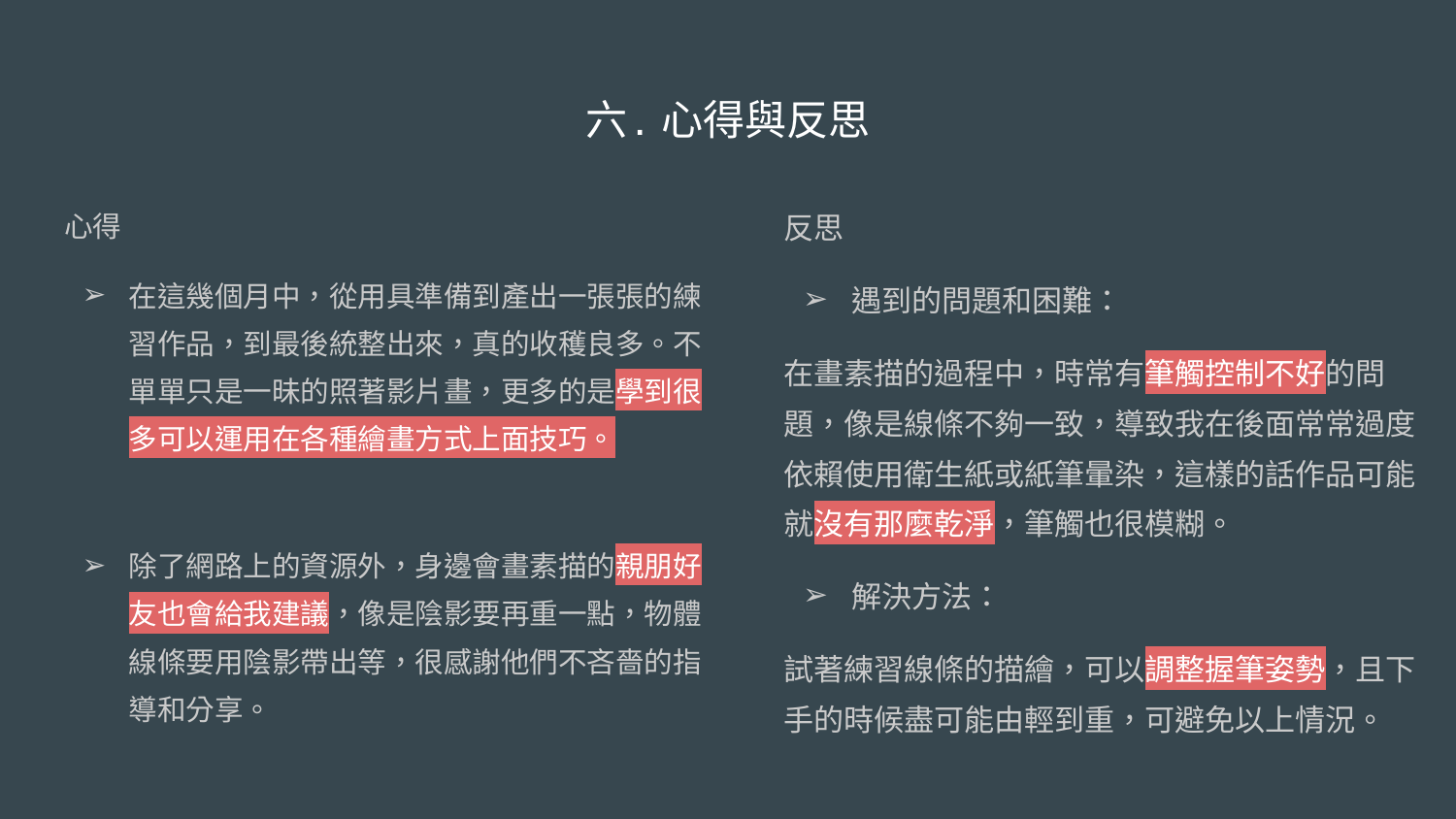

# 六. 心得與反思
心得
在這幾個月中，從用具準備到產出一張張的練習作品，到最後統整出來，真的收穫良多。不單單只是一昧的照著影片畫，更多的是學到很多可以運用在各種繪畫方式上面技巧。

除了網路上的資源外，身邊會畫素描的親朋好友也會給我建議，像是陰影要再重一點，物體線條要用陰影帶出等，很感謝他們不吝嗇的指導和分享。

反思
遇到的問題和困難：
在畫素描的過程中，時常有筆觸控制不好的問題，像是線條不夠一致，導致我在後面常常過度依賴使用衛生紙或紙筆暈染，這樣的話作品可能就沒有那麼乾淨，筆觸也很模糊。
解決方法：
試著練習線條的描繪，可以調整握筆姿勢，且下手的時候盡可能由輕到重，可避免以上情況。